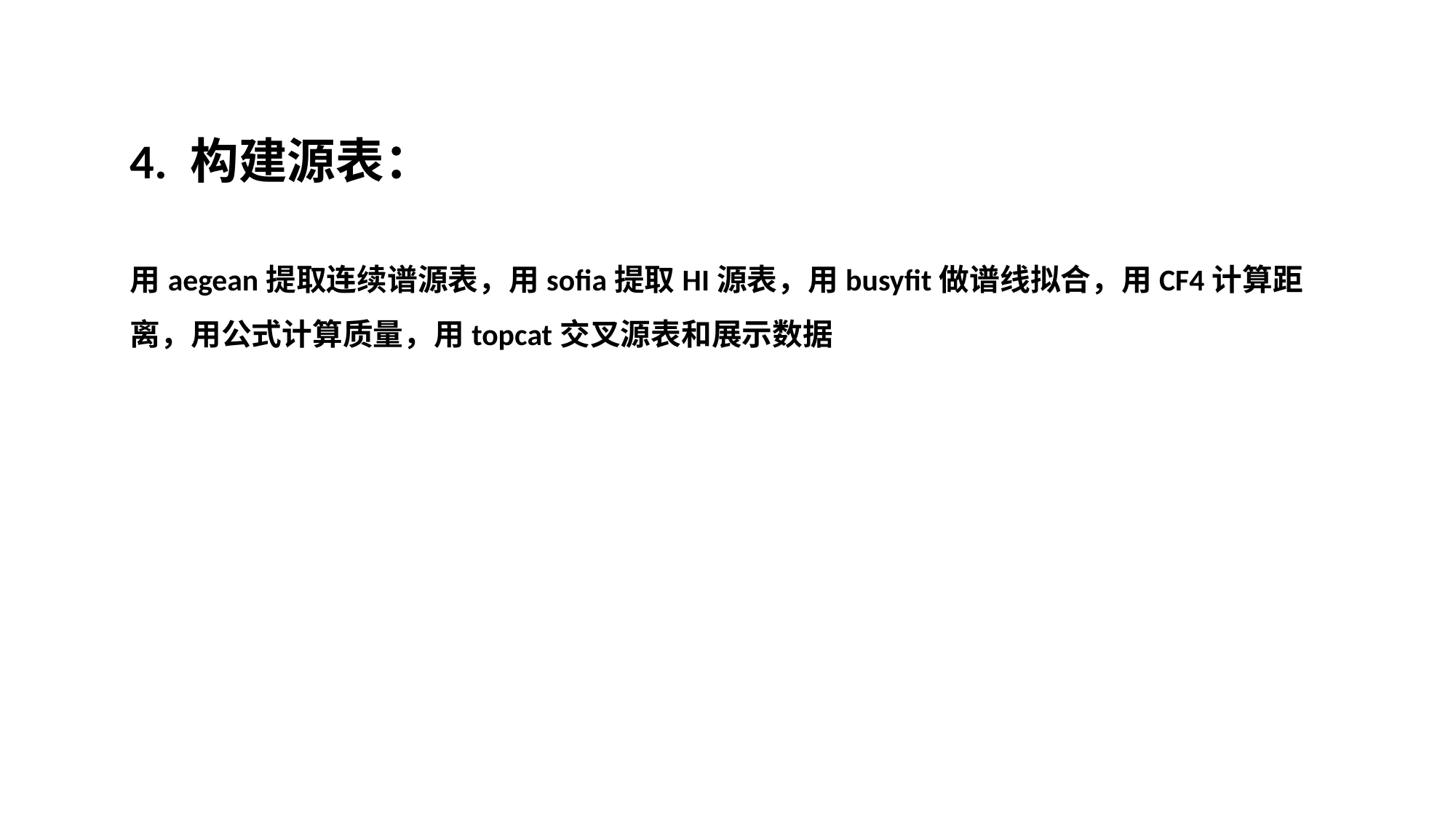

4. 构建源表：

用aegean提取连续谱源表，用sofia提取HI源表，用busyfit做谱线拟合，用CF4计算距离，用公式计算质量，用topcat交叉源表和展示数据
28